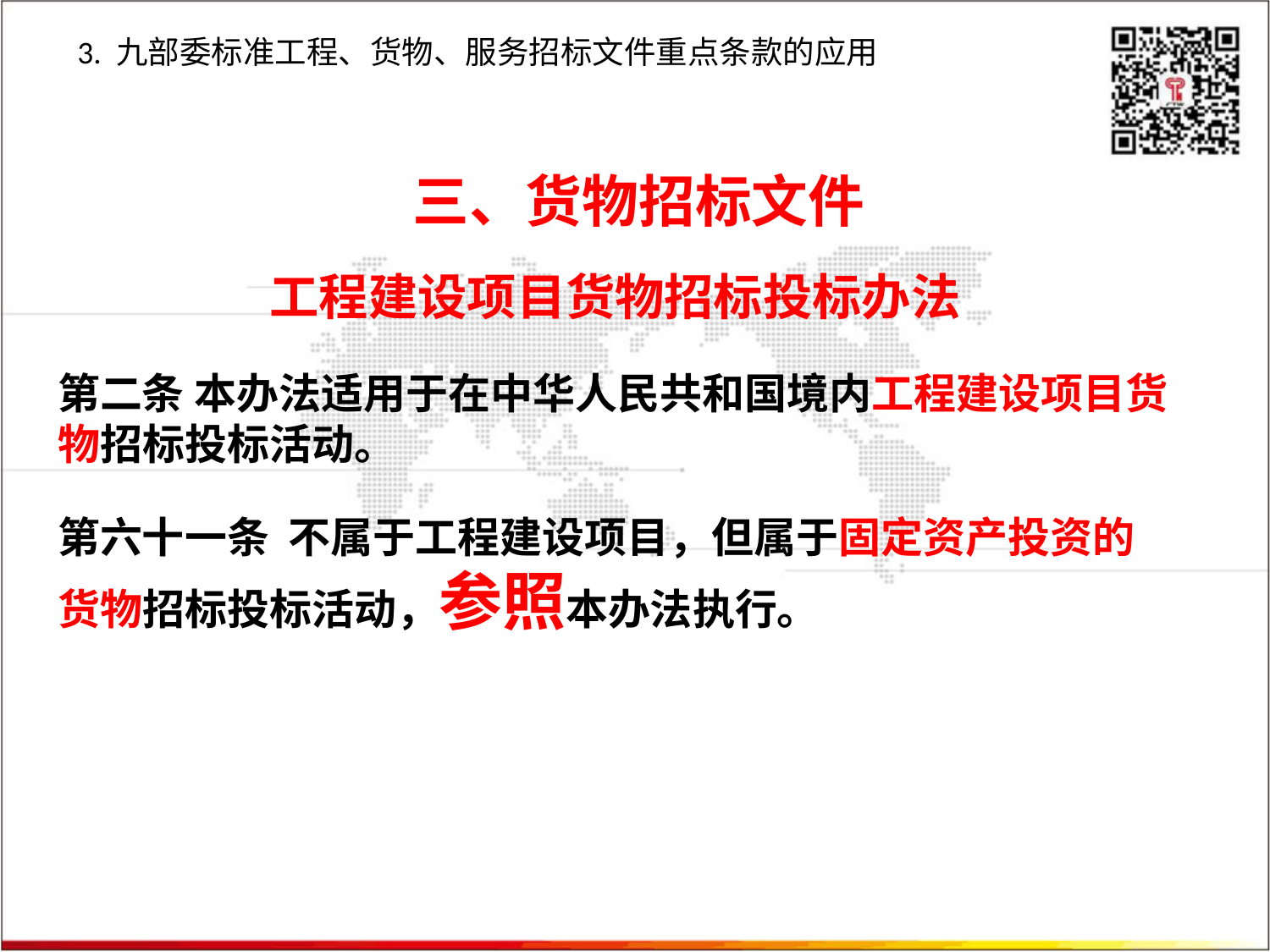

3. 九部委标准工程、货物、服务招标文件重点条款的应用
三、货物招标文件
工程建设项目货物招标投标办法
第二条 本办法适用于在中华人民共和国境内工程建设项目货物招标投标活动。
第六十一条  不属于工程建设项目，但属于固定资产投资的货物招标投标活动，参照本办法执行。